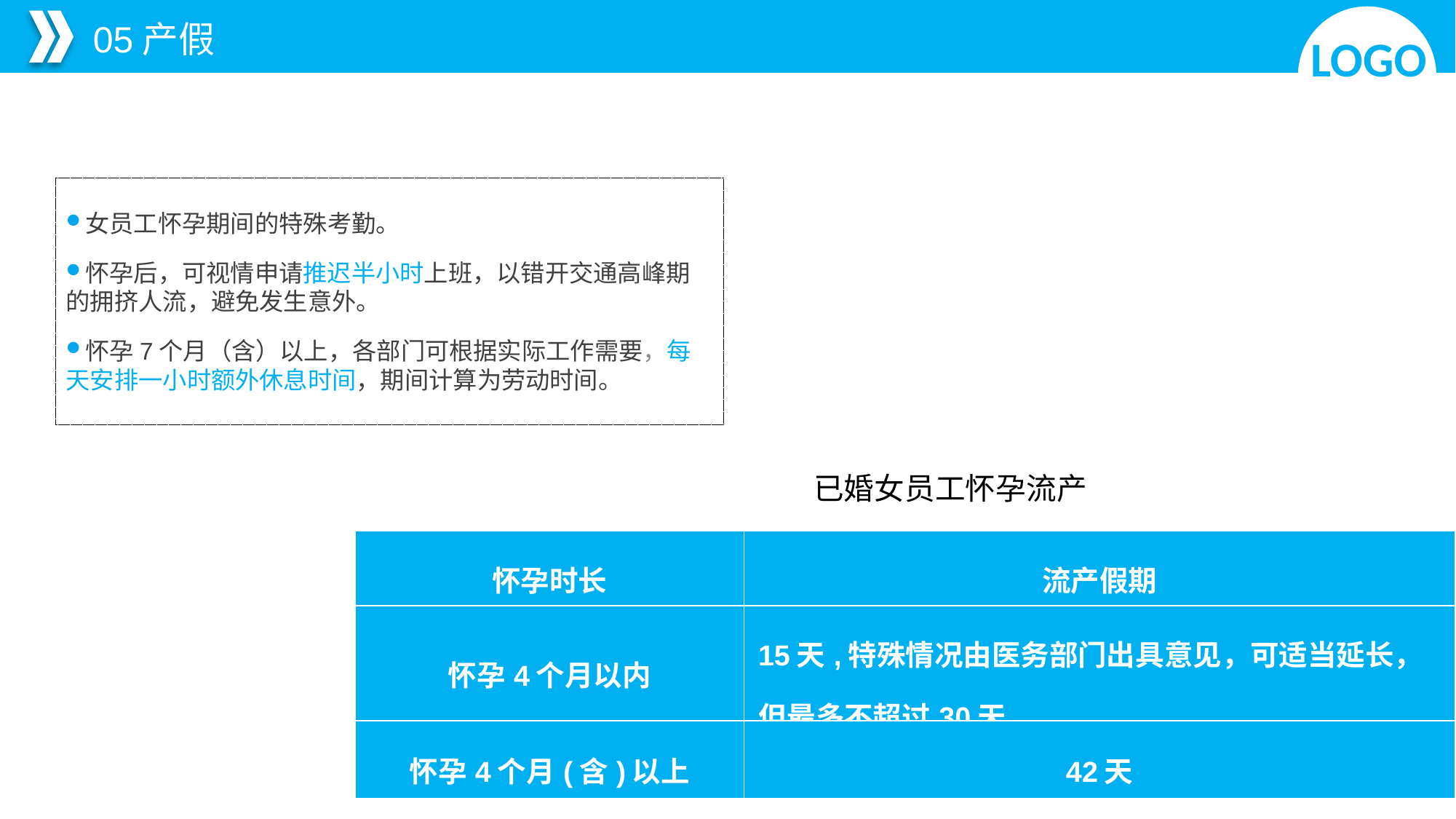

延迟符

05产假
LOGO
女员工怀孕期间的特殊考勤。
怀孕后，可视情申请推迟半小时上班，以错开交通高峰期的拥挤人流，避免发生意外。
怀孕7个月（含）以上，各部门可根据实际工作需要，每天安排一小时额外休息时间，期间计算为劳动时间。

已婚女员工怀孕流产
| 怀孕时长 | 流产假期 |
| --- | --- |
| 怀孕4个月以内 | 15天,特殊情况由医务部门出具意见，可适当延长，但最多不超过30天。 |
| 怀孕4个月(含)以上 | 42天 |